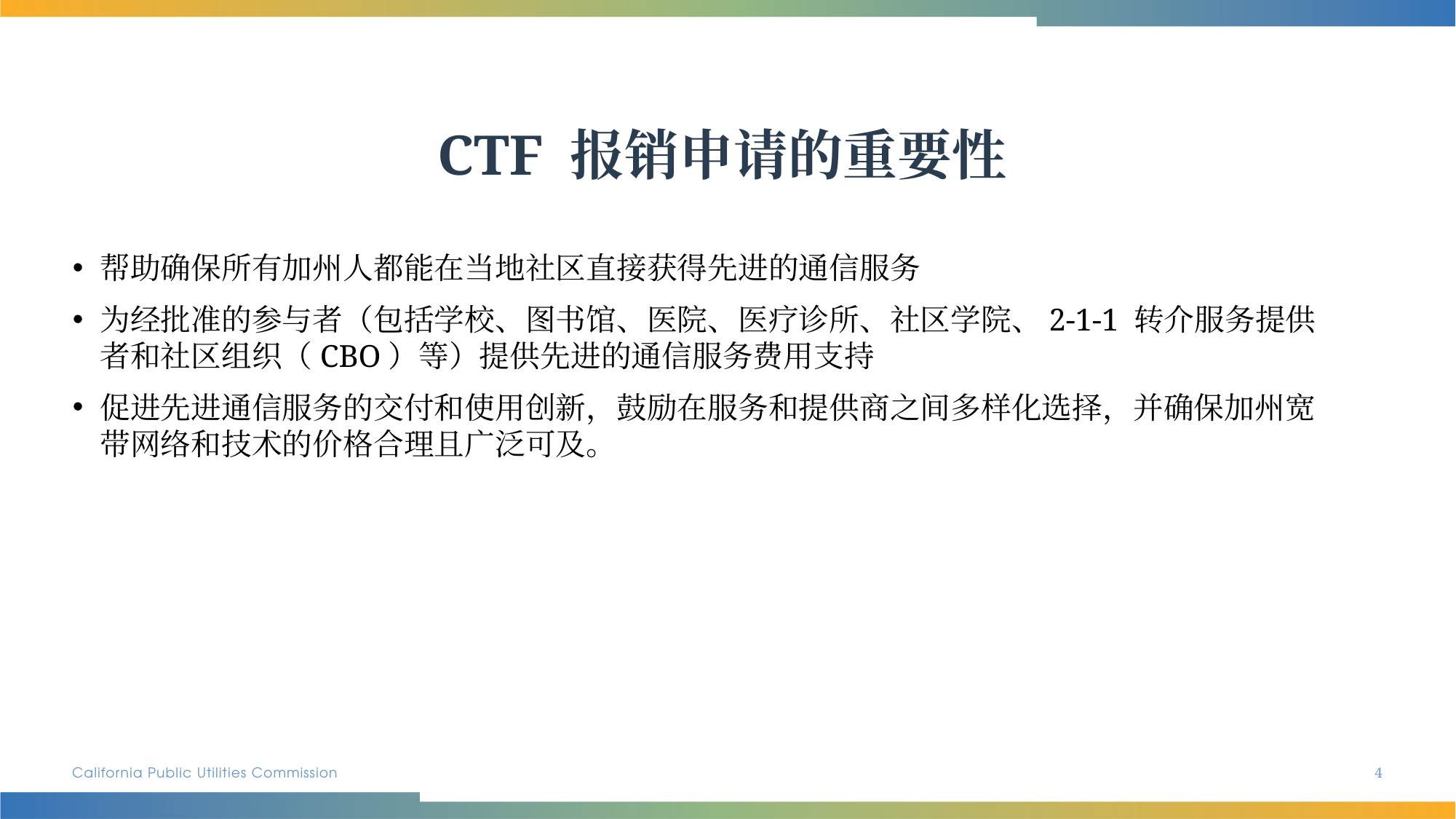

# CTF 报销申请的重要性

帮助确保所有加州人都能在当地社区直接获得先进的通信服务
为经批准的参与者（包括学校、图书馆、医院、医疗诊所、社区学院、2-1-1 转介服务提供者和社区组织（CBO）等）提供先进的通信服务费用支持
促进先进通信服务的交付和使用创新，鼓励在服务和提供商之间多样化选择，并确保加州宽带网络和技术的价格合理且广泛可及。

4